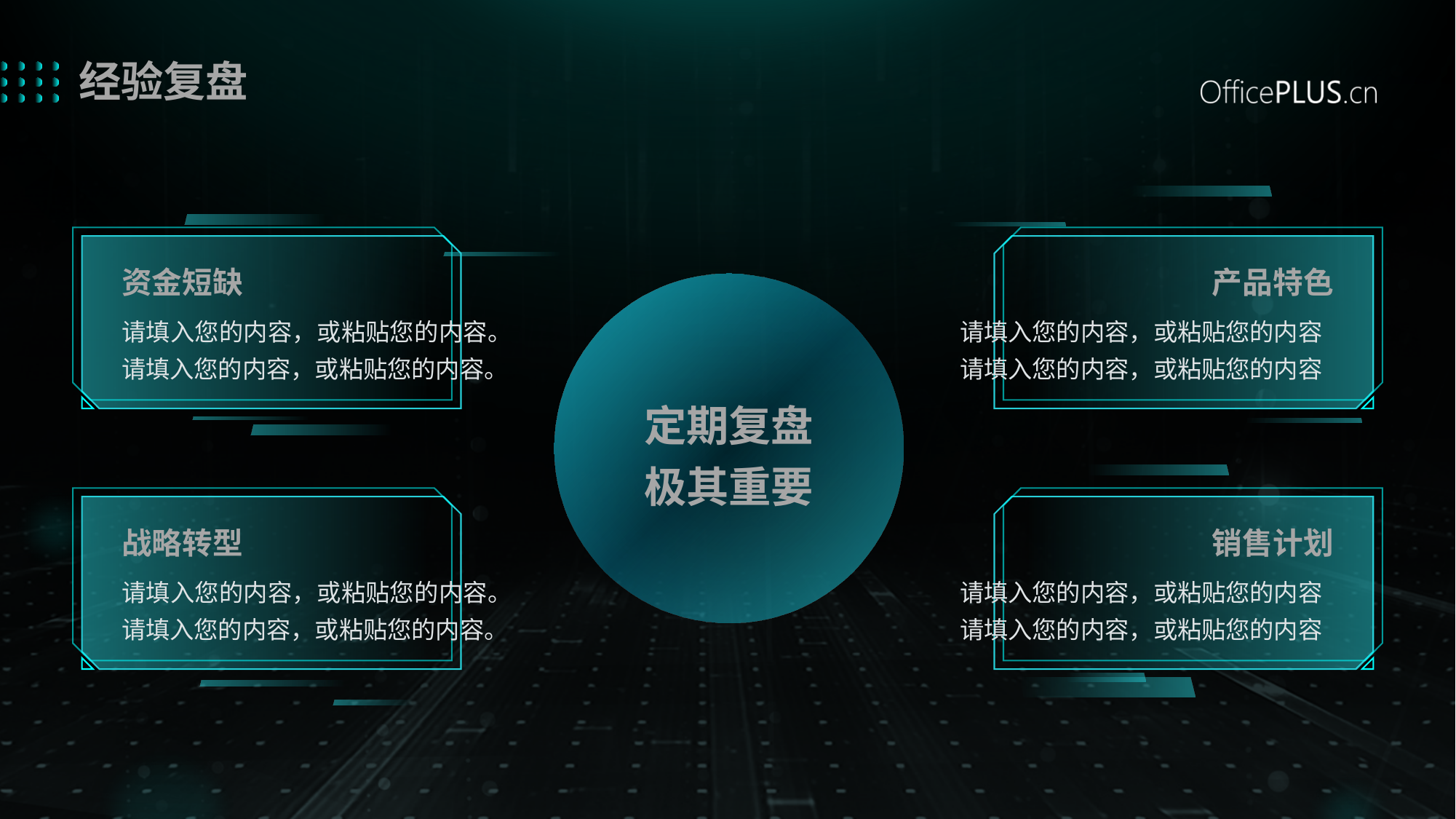

# 经验复盘

资金短缺
请填入您的内容，或粘贴您的内容。请填入您的内容，或粘贴您的内容。

产品特色
请填入您的内容，或粘贴您的内容
请填入您的内容，或粘贴您的内容

定期复盘极其重要

战略转型
请填入您的内容，或粘贴您的内容。请填入您的内容，或粘贴您的内容。

销售计划
请填入您的内容，或粘贴您的内容
请填入您的内容，或粘贴您的内容